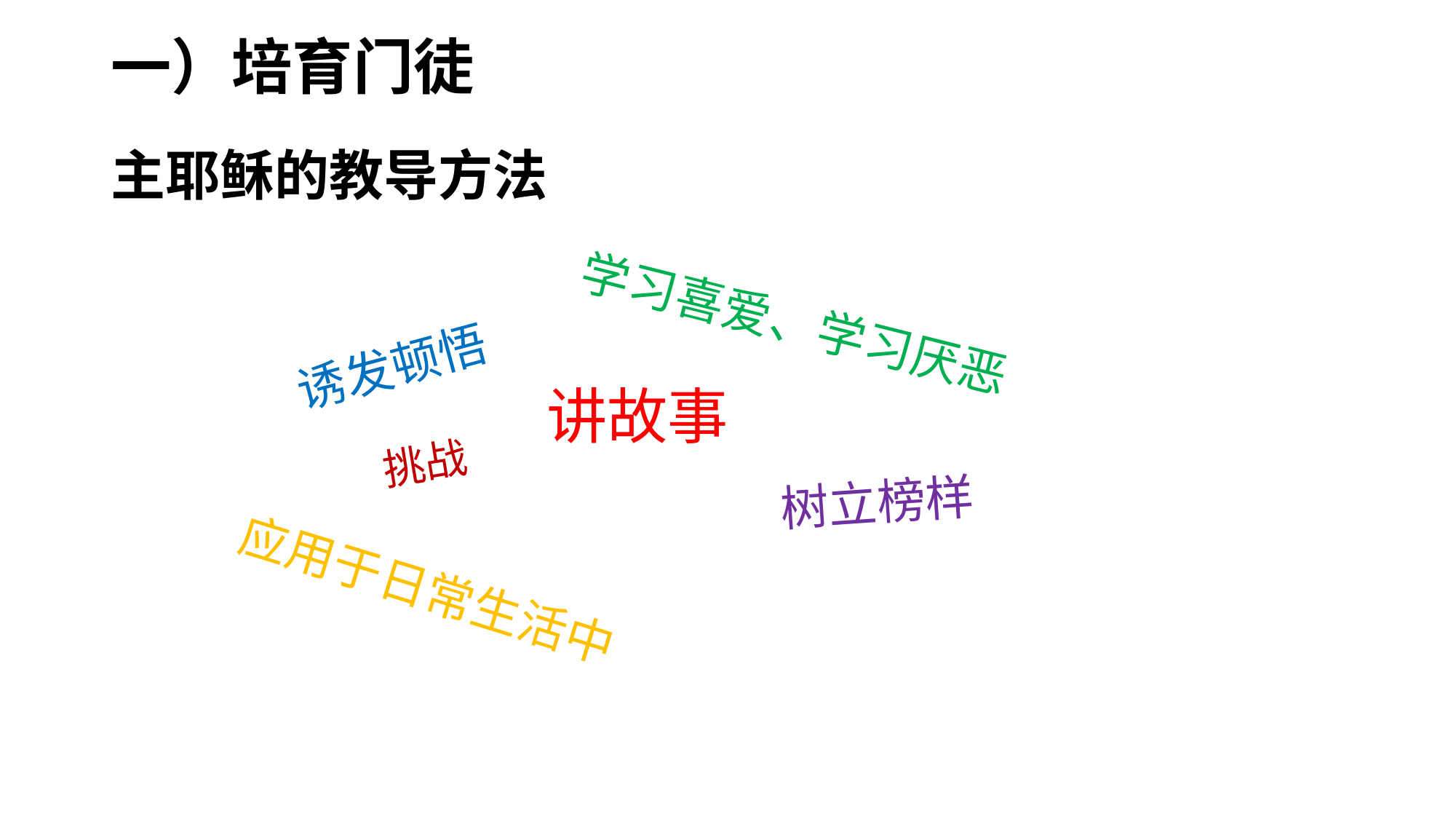

# 一）培育门徒
主耶稣的教导方法
学习喜爱、学习厌恶
诱发顿悟
讲故事
挑战
树立榜样
应用于日常生活中